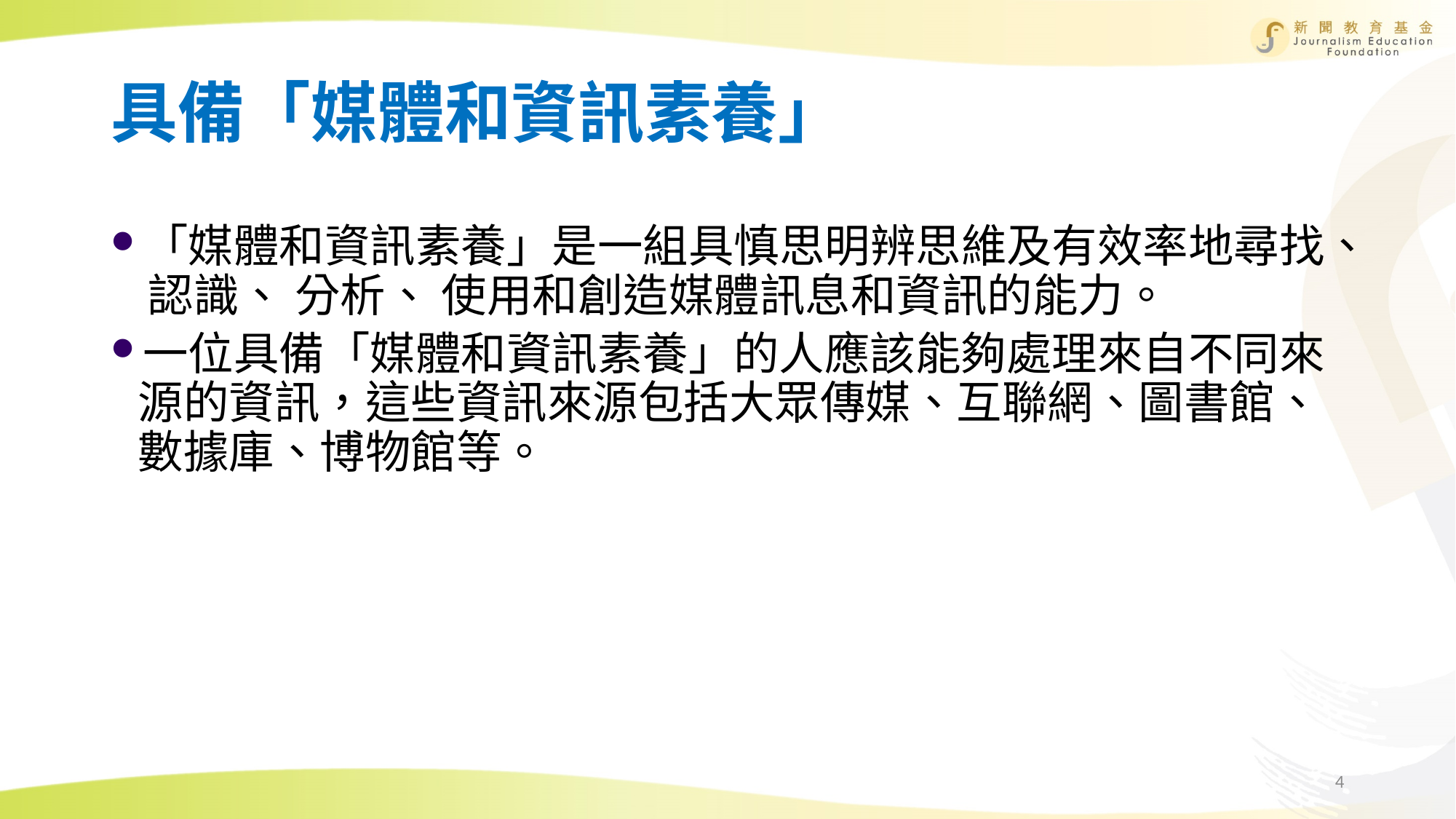

# 具備「媒體和資訊素養」
「媒體和資訊素養」是一組具慎思明辨思維及有效率地尋找、 認識、 分析、 使用和創造媒體訊息和資訊的能力。
一位具備「媒體和資訊素養」的人應該能夠處理來自不同來源的資訊，這些資訊來源包括大眾傳媒、互聯網、圖書館、數據庫、博物館等。
4